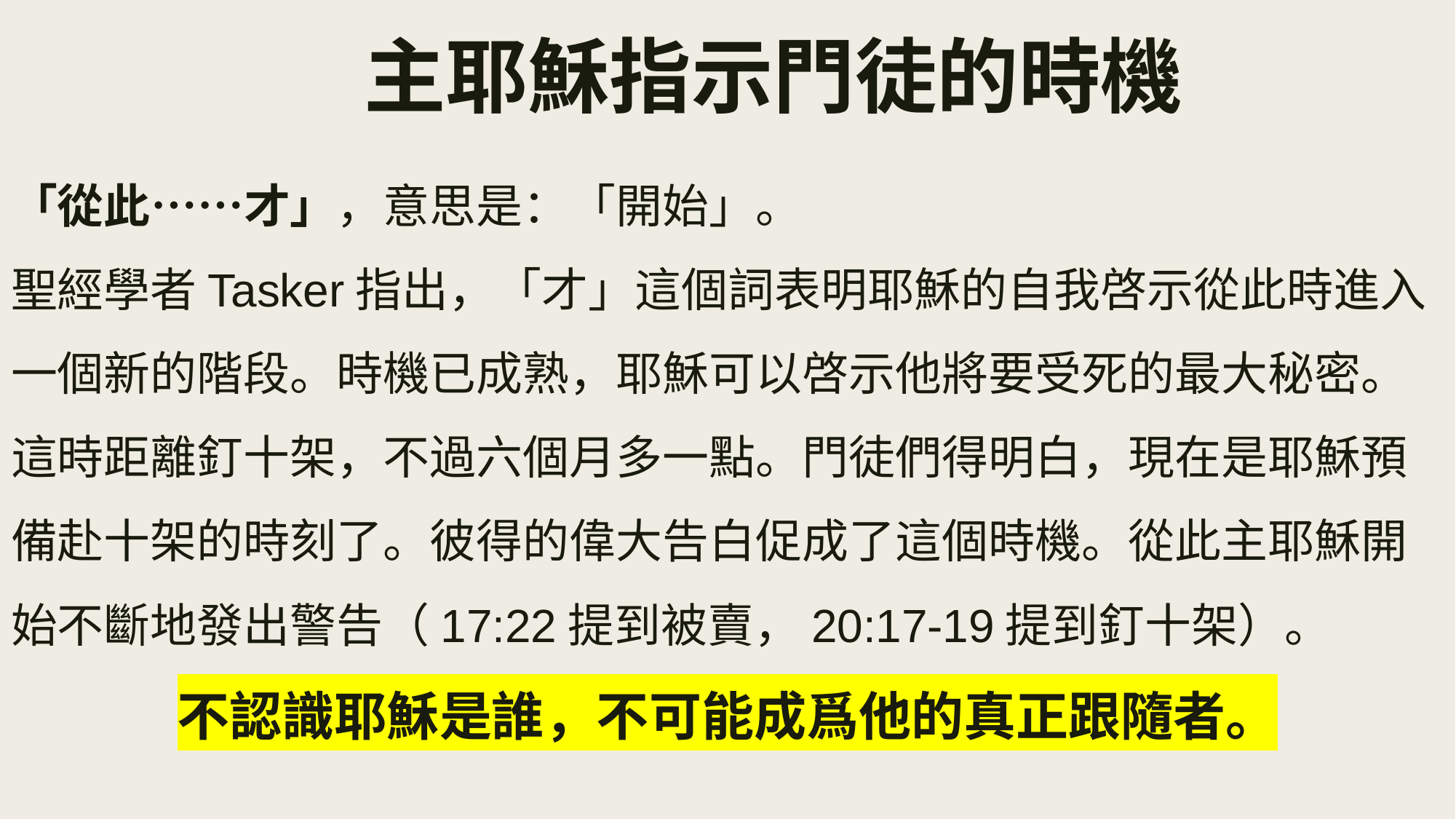

# 主耶穌指示門徒的時機
「從此……才」，意思是：「開始」。
聖經學者Tasker指出，「才」這個詞表明耶穌的自我啓示從此時進入一個新的階段。時機已成熟，耶穌可以啓示他將要受死的最大秘密。這時距離釘十架，不過六個月多一點。門徒們得明白，現在是耶穌預備赴十架的時刻了。彼得的偉大告白促成了這個時機。從此主耶穌開始不斷地發出警告（17:22提到被賣，20:17-19提到釘十架）。
不認識耶穌是誰，不可能成爲他的真正跟隨者。